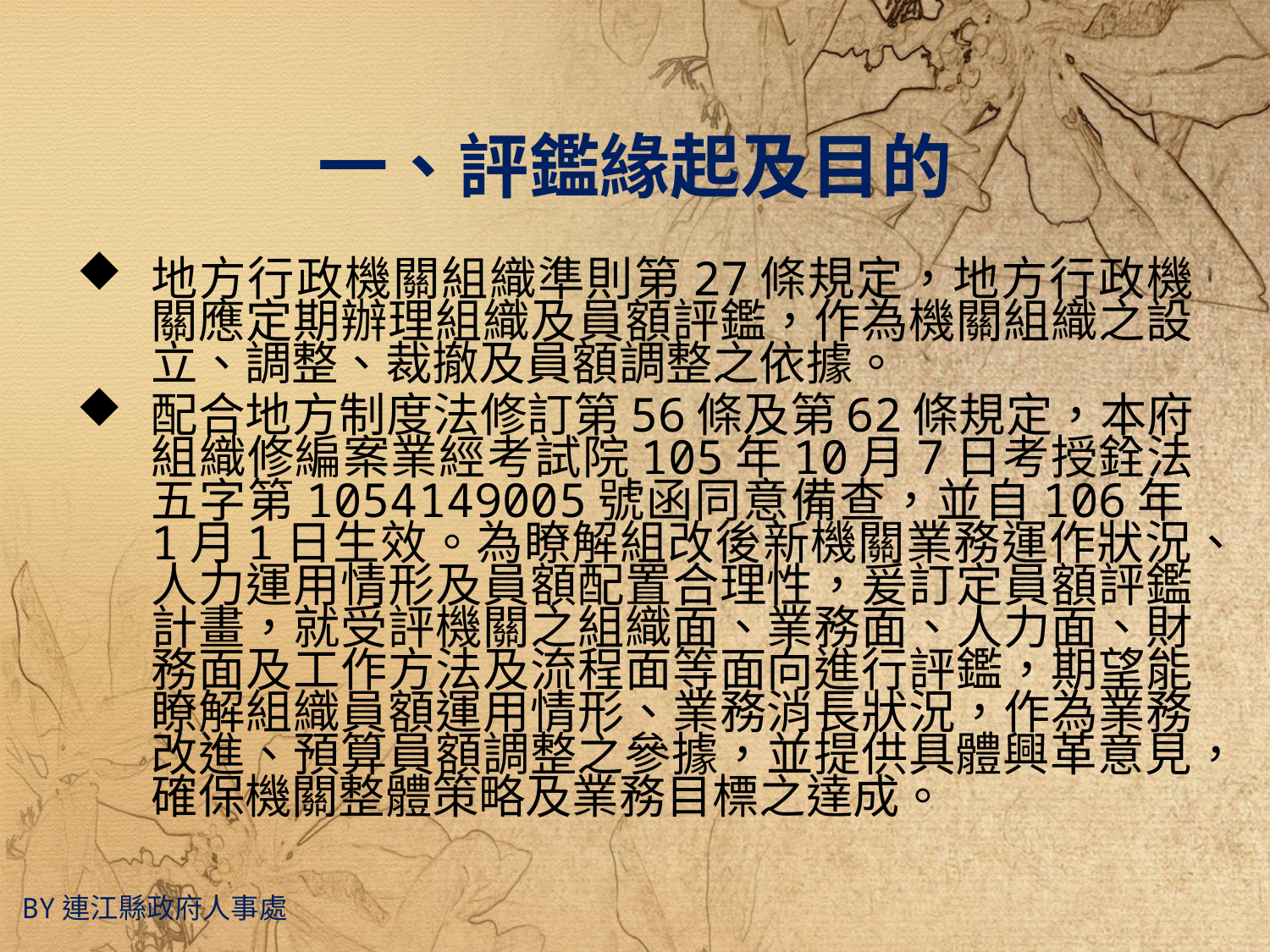

一、評鑑緣起及目的
地方行政機關組織準則第27條規定，地方行政機關應定期辦理組織及員額評鑑，作為機關組織之設立、調整、裁撤及員額調整之依據。
配合地方制度法修訂第56條及第62條規定，本府組織修編案業經考試院105年10月7日考授銓法五字第1054149005號函同意備查，並自106年1月1日生效。為瞭解組改後新機關業務運作狀況、人力運用情形及員額配置合理性，爰訂定員額評鑑計畫，就受評機關之組織面、業務面、人力面、財務面及工作方法及流程面等面向進行評鑑，期望能瞭解組織員額運用情形、業務消長狀況，作為業務改進、預算員額調整之參據，並提供具體興革意見，確保機關整體策略及業務目標之達成。

By連江縣政府人事處